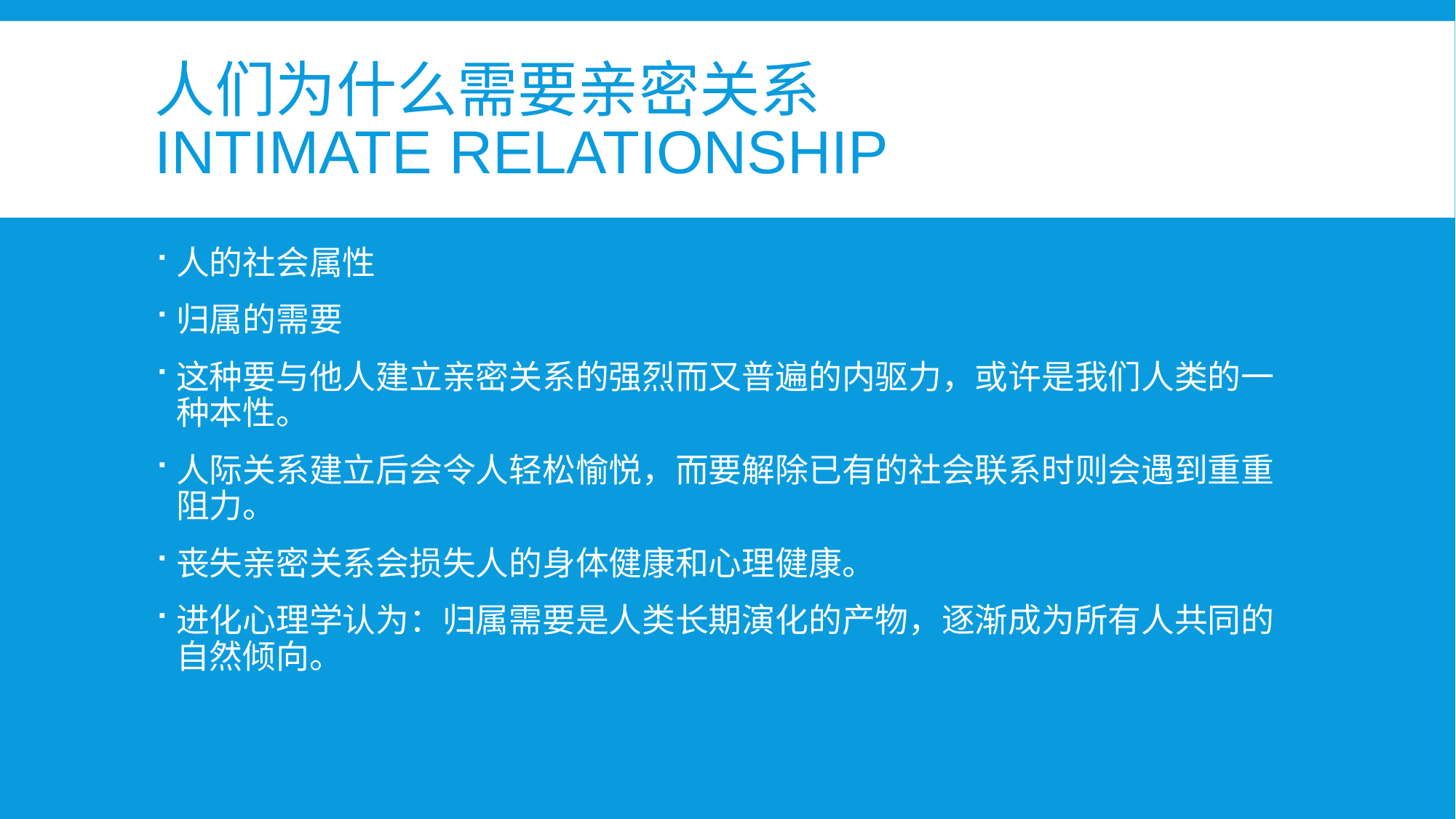

# 人们为什么需要亲密关系 Intimate Relationship
人的社会属性
归属的需要
这种要与他人建立亲密关系的强烈而又普遍的内驱力，或许是我们人类的一种本性。
人际关系建立后会令人轻松愉悦，而要解除已有的社会联系时则会遇到重重阻力。
丧失亲密关系会损失人的身体健康和心理健康。
进化心理学认为：归属需要是人类长期演化的产物，逐渐成为所有人共同的自然倾向。